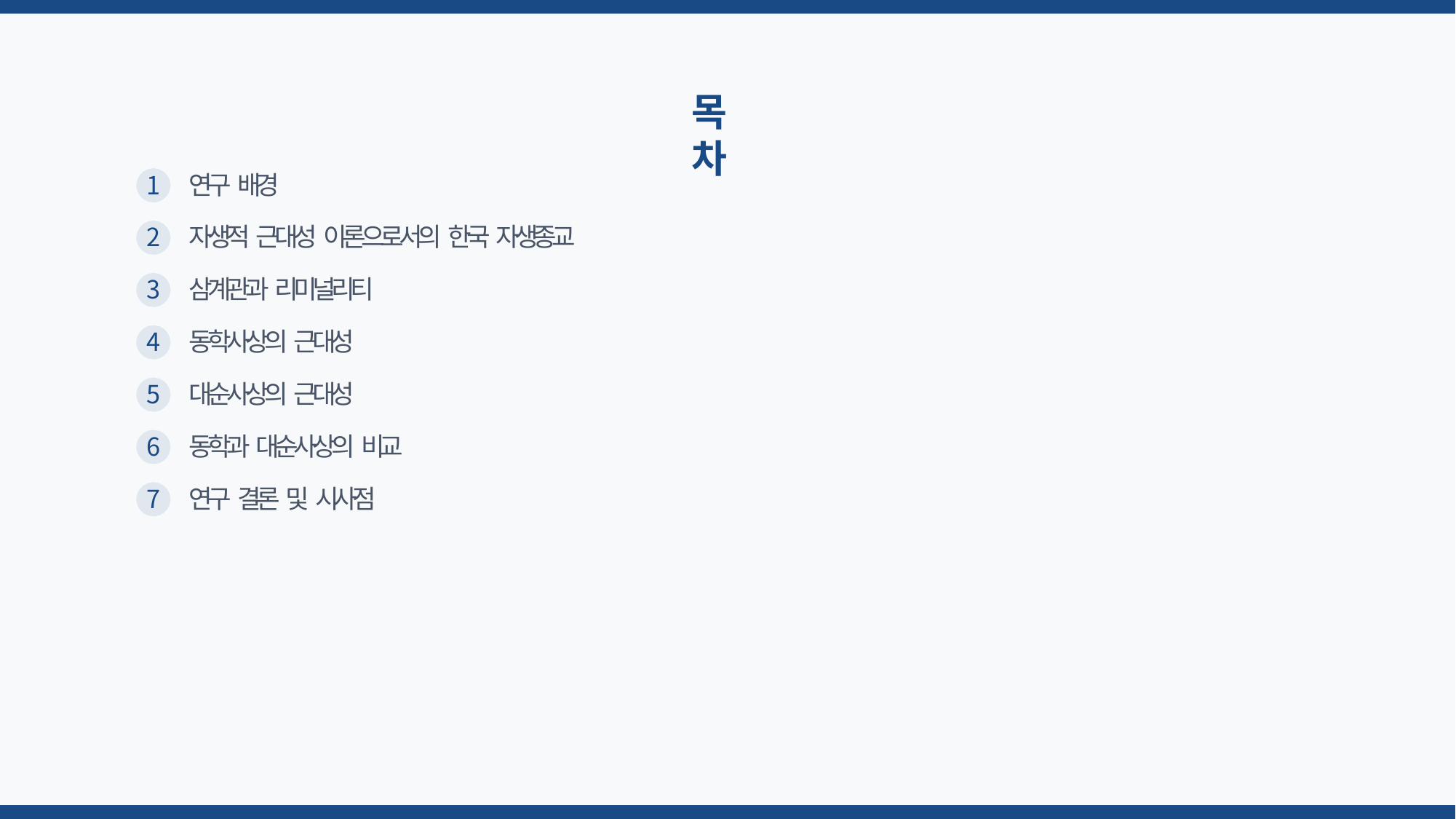

목 차
연구 배경
자생적 근대성 이론으로서의 한국 자생종교
삼계관과 리미널리티
동학사상의 근대성
대순사상의 근대성
동학과 대순사상의 비교
연구 결론 및 시사점